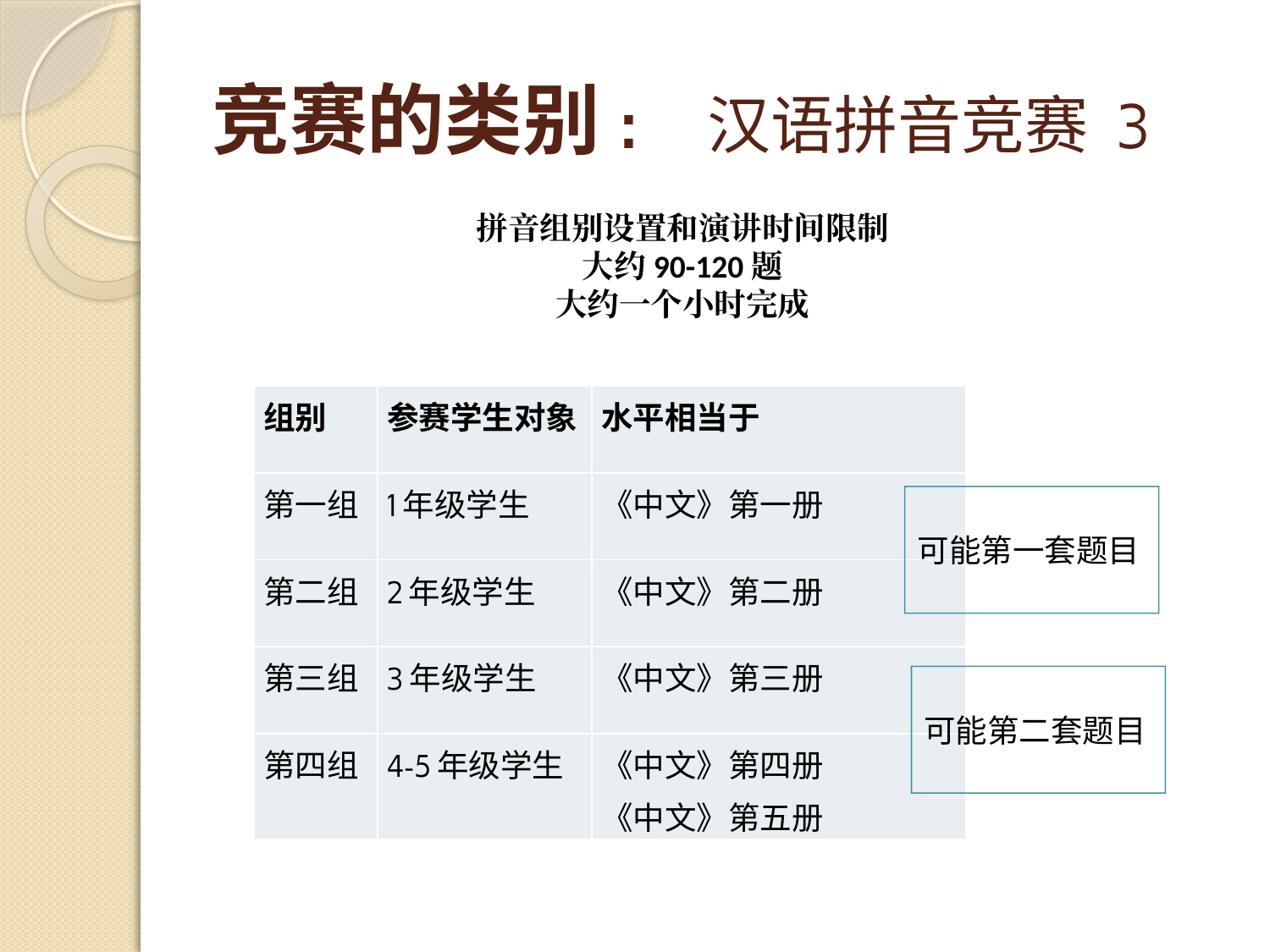

# 竞赛的类别:  汉语拼音竞赛 3
拼音组别设置和演讲时间限制
大约90-120题
大约一个小时完成

| 组别 | 参赛学生对象 | 水平相当于 |
| --- | --- | --- |
| 第一组 | 1年级学生 | 《中文》第一册 |
| 第二组 | 2年级学生 | 《中文》第二册 |
| 第三组 | 3年级学生 | 《中文》第三册 |
| 第四组 | 4-5年级学生 | 《中文》第四册 《中文》第五册 |

可能第一套题目

可能第二套题目